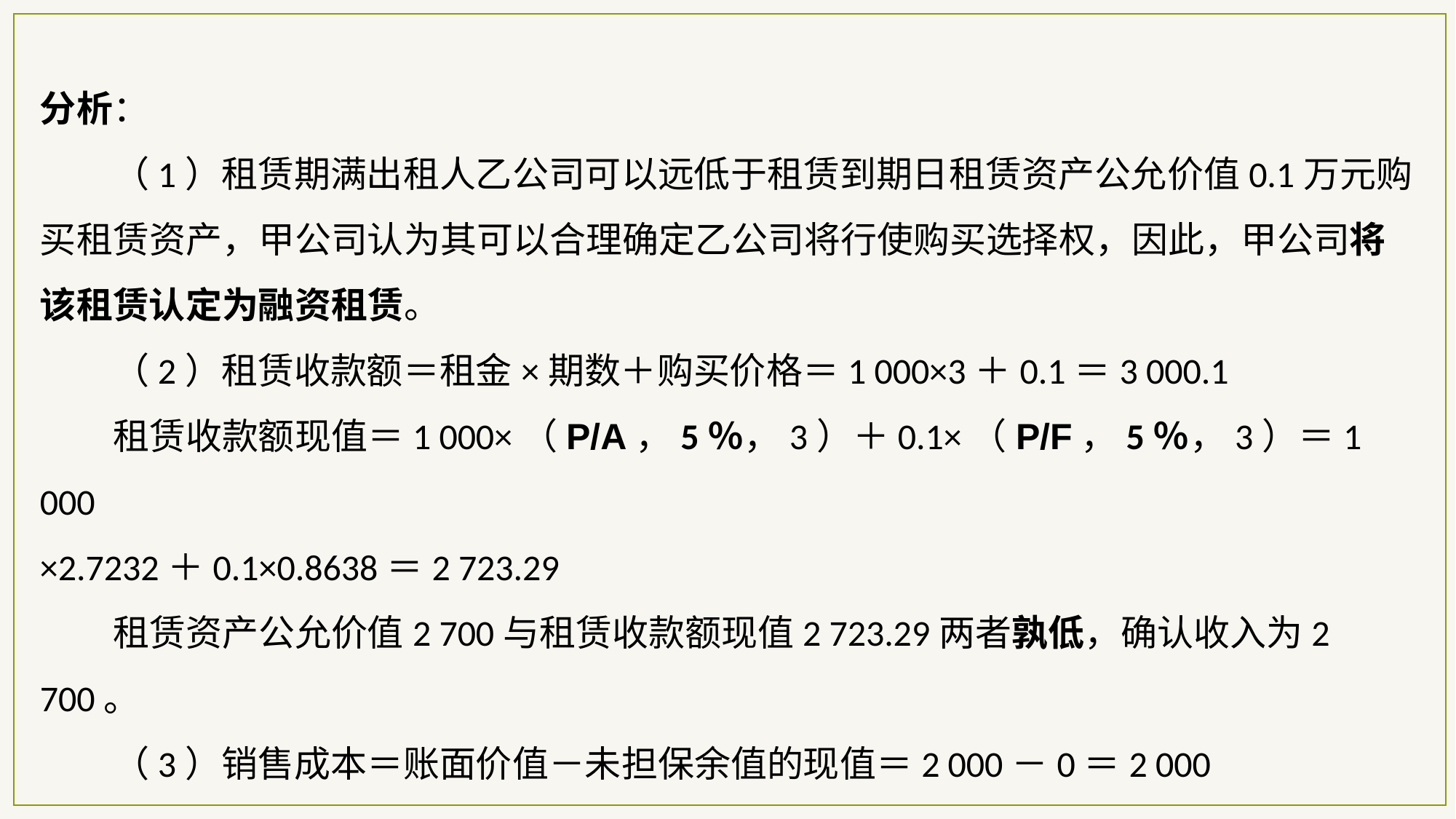

分析：
　　（1）租赁期满出租人乙公司可以远低于租赁到期日租赁资产公允价值0.1万元购买租赁资产，甲公司认为其可以合理确定乙公司将行使购买选择权，因此，甲公司将该租赁认定为融资租赁。
　　（2）租赁收款额＝租金×期数＋购买价格＝1 000×3＋0.1＝3 000.1
　　租赁收款额现值＝1 000×（P/A，5％，3）＋0.1×（P/F，5％，3）＝1 000
×2.7232＋0.1×0.8638＝2 723.29
　　租赁资产公允价值2 700与租赁收款额现值2 723.29两者孰低，确认收入为2 700。
　　（3）销售成本＝账面价值－未担保余值的现值＝2 000－0＝2 000